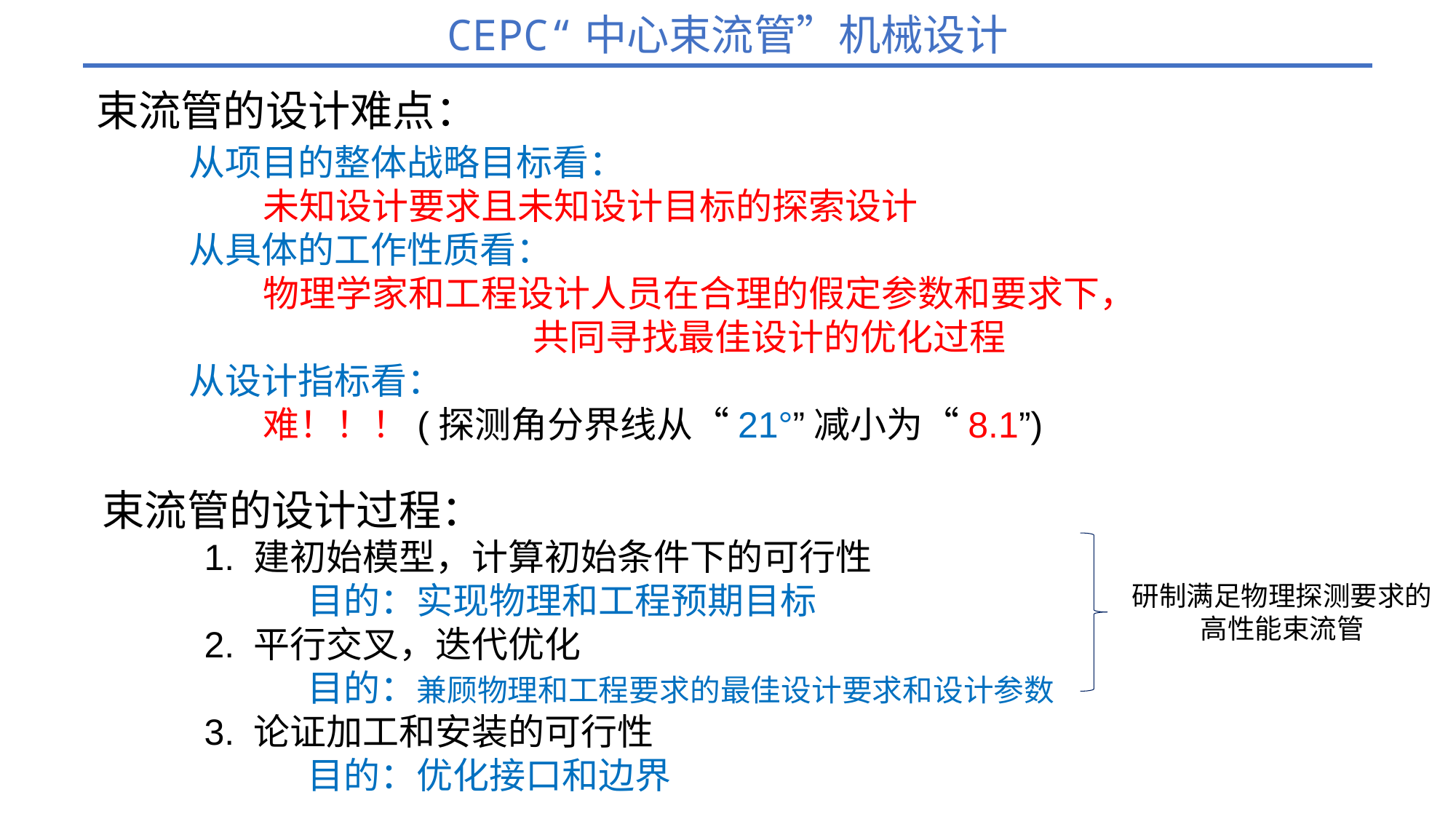

CEPC“中心束流管”机械设计
束流管的设计难点：
从项目的整体战略目标看：
        未知设计要求且未知设计目标的探索设计
从具体的工作性质看：
        物理学家和工程设计人员在合理的假定参数和要求下，
                                         共同寻找最佳设计的优化过程
从设计指标看：
        难！！！(探测角分界线从“21°”减小为“8.1”)
束流管的设计过程：
          1. 建初始模型，计算初始条件下的可行性
                        目的：实现物理和工程预期目标
          2. 平行交叉，迭代优化
                        目的：兼顾物理和工程要求的最佳设计要求和设计参数
          3. 论证加工和安装的可行性
                        目的：优化接口和边界

研制满足物理探测要求的
高性能束流管